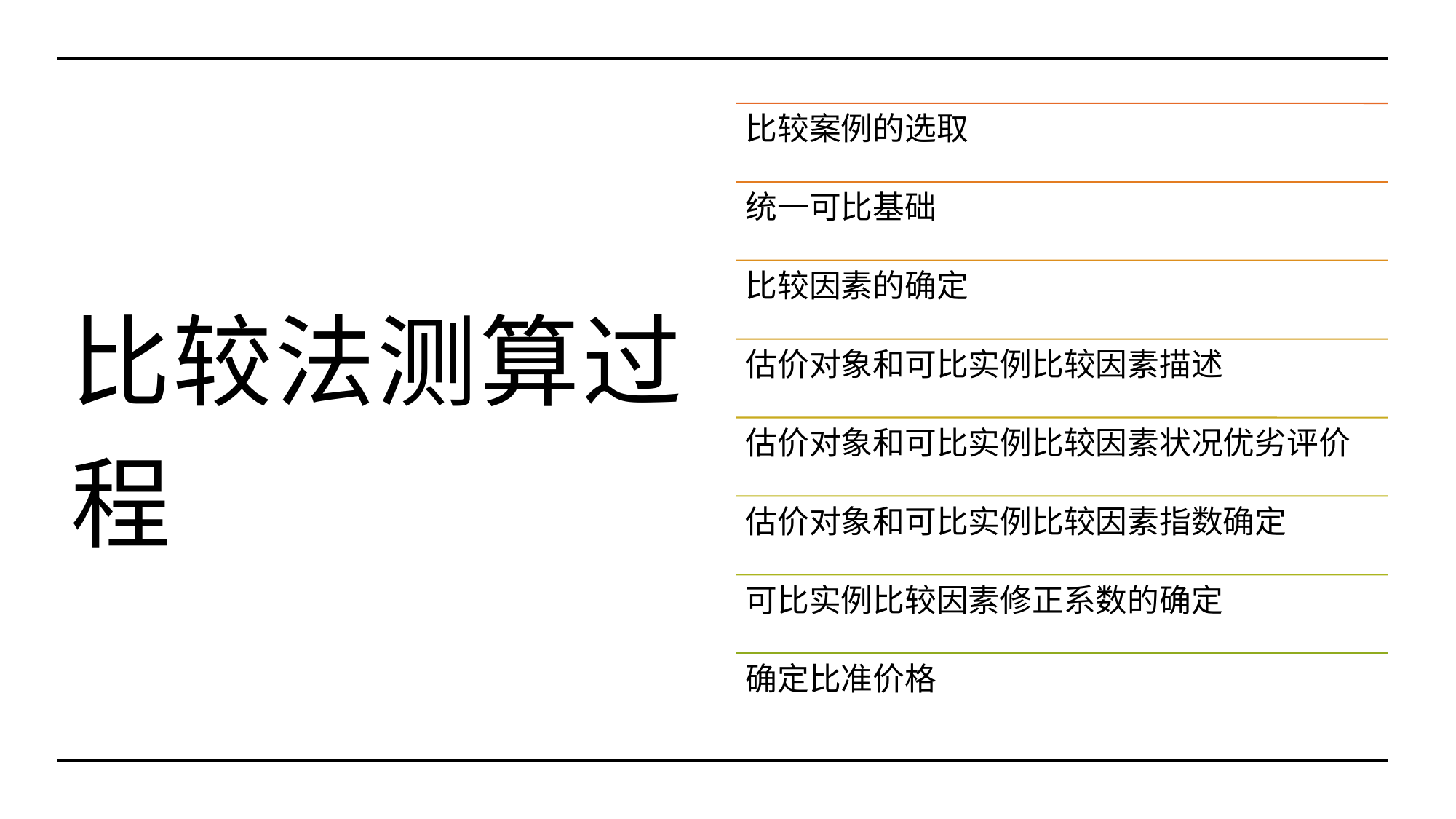

比较案例的选取
统一可比基础
比较因素的确定
估价对象和可比实例比较因素描述
估价对象和可比实例比较因素状况优劣评价
估价对象和可比实例比较因素指数确定
可比实例比较因素修正系数的确定
确定比准价格
# 比较法测算过程